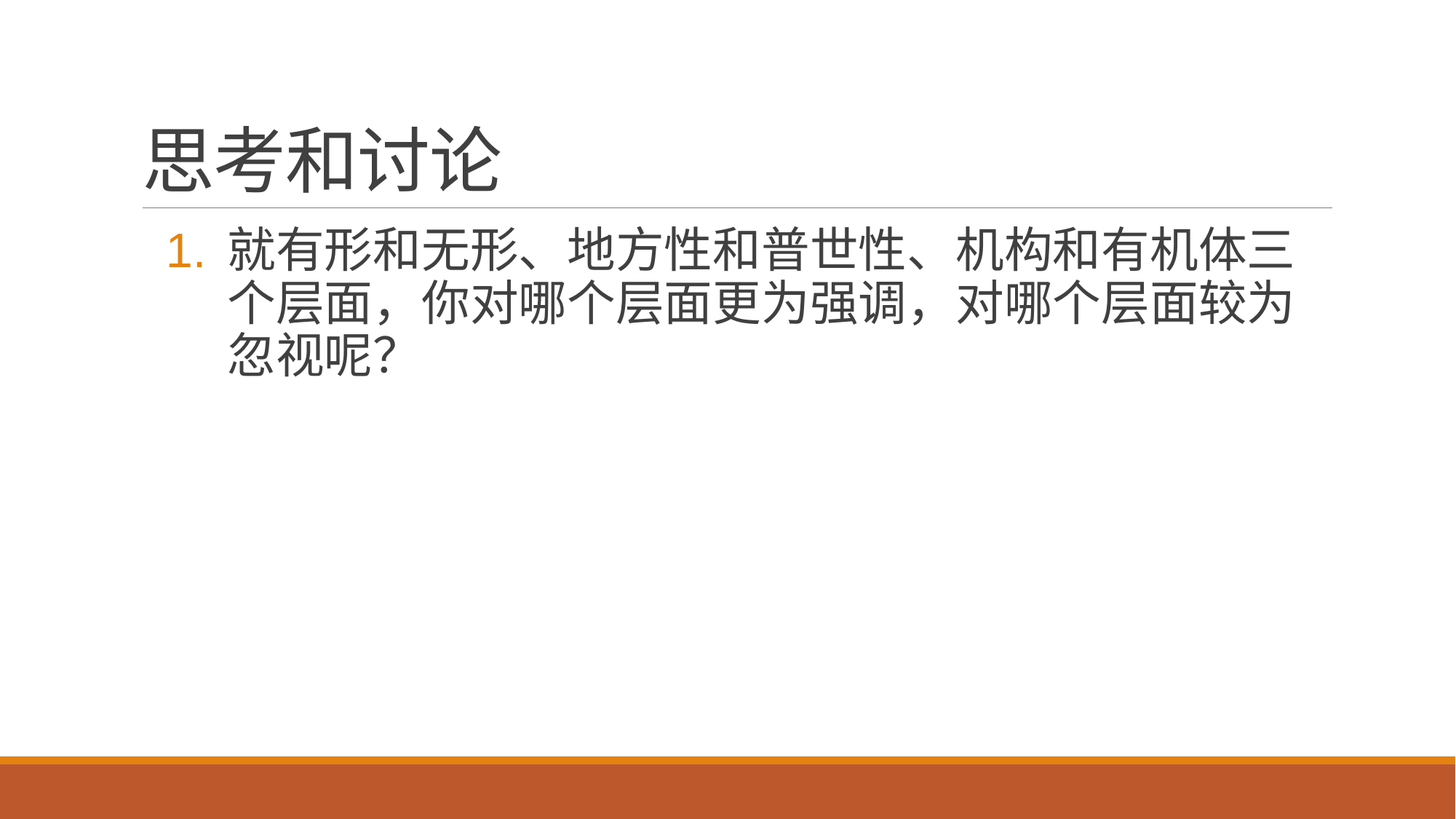

# 思考和讨论
就有形和无形、地方性和普世性、机构和有机体三个层面，你对哪个层面更为强调，对哪个层面较为忽视呢？